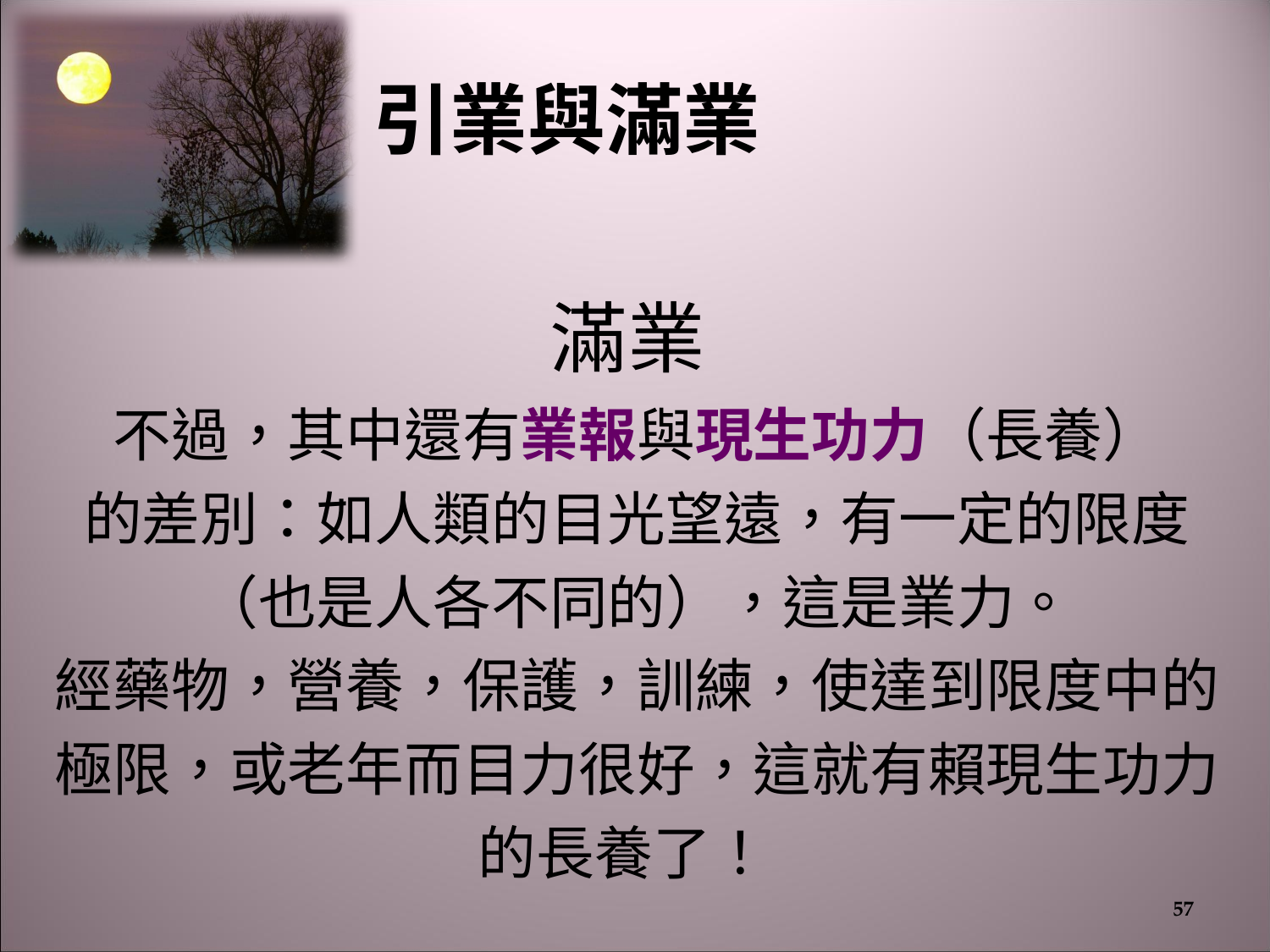

# 引業與滿業
滿業
不過，其中還有業報與現生功力（長養）
的差別：如人類的目光望遠，有一定的限度（也是人各不同的），這是業力。
經藥物，營養，保護，訓練，使達到限度中的極限，或老年而目力很好，這就有賴現生功力的長養了！
57